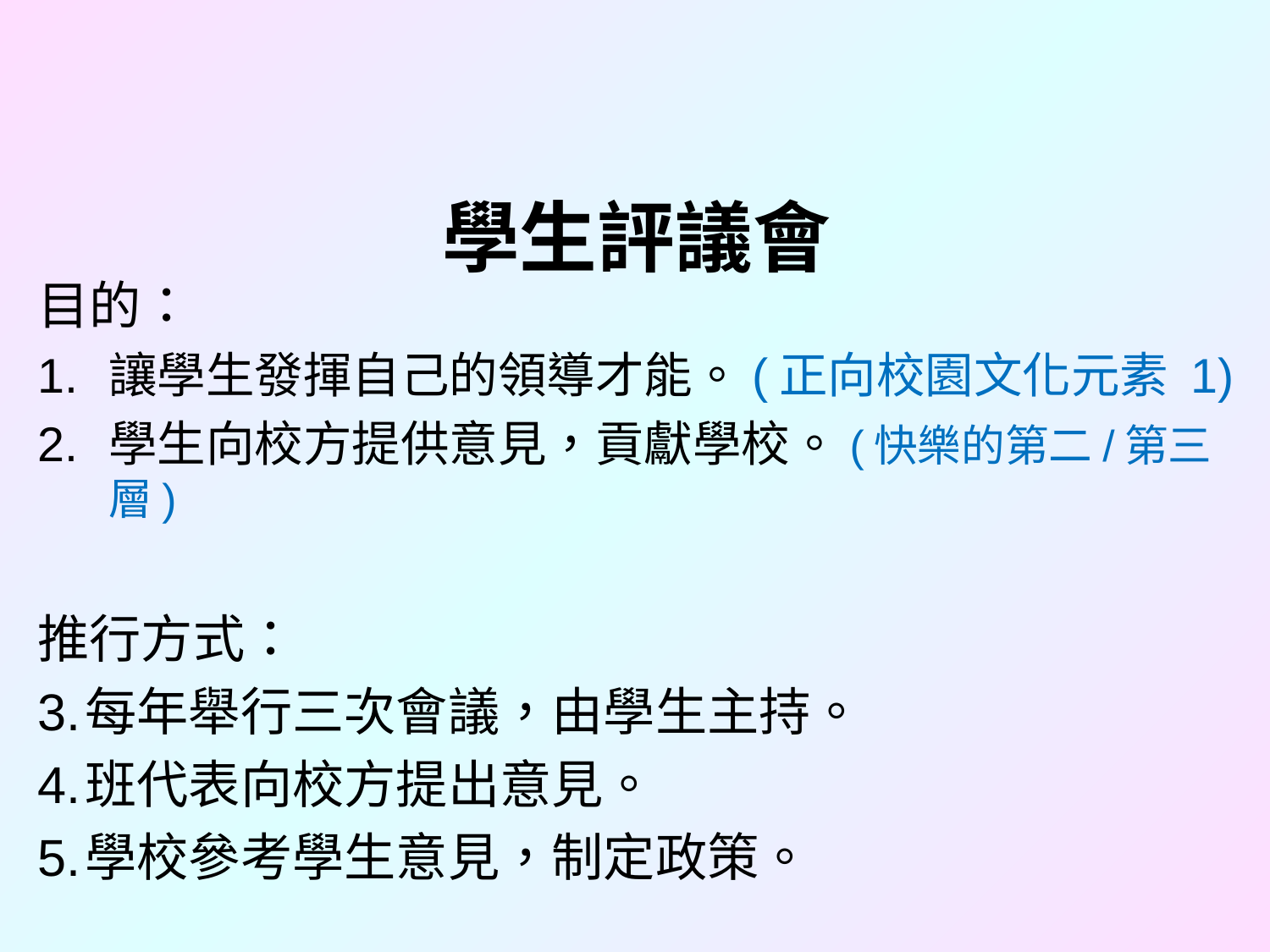

# 學生評議會
目的：
讓學生發揮自己的領導才能。(正向校園文化元素 1)
學生向校方提供意見，貢獻學校。(快樂的第二/第三層)

推行方式：
每年舉行三次會議，由學生主持。
班代表向校方提出意見。
學校參考學生意見，制定政策。